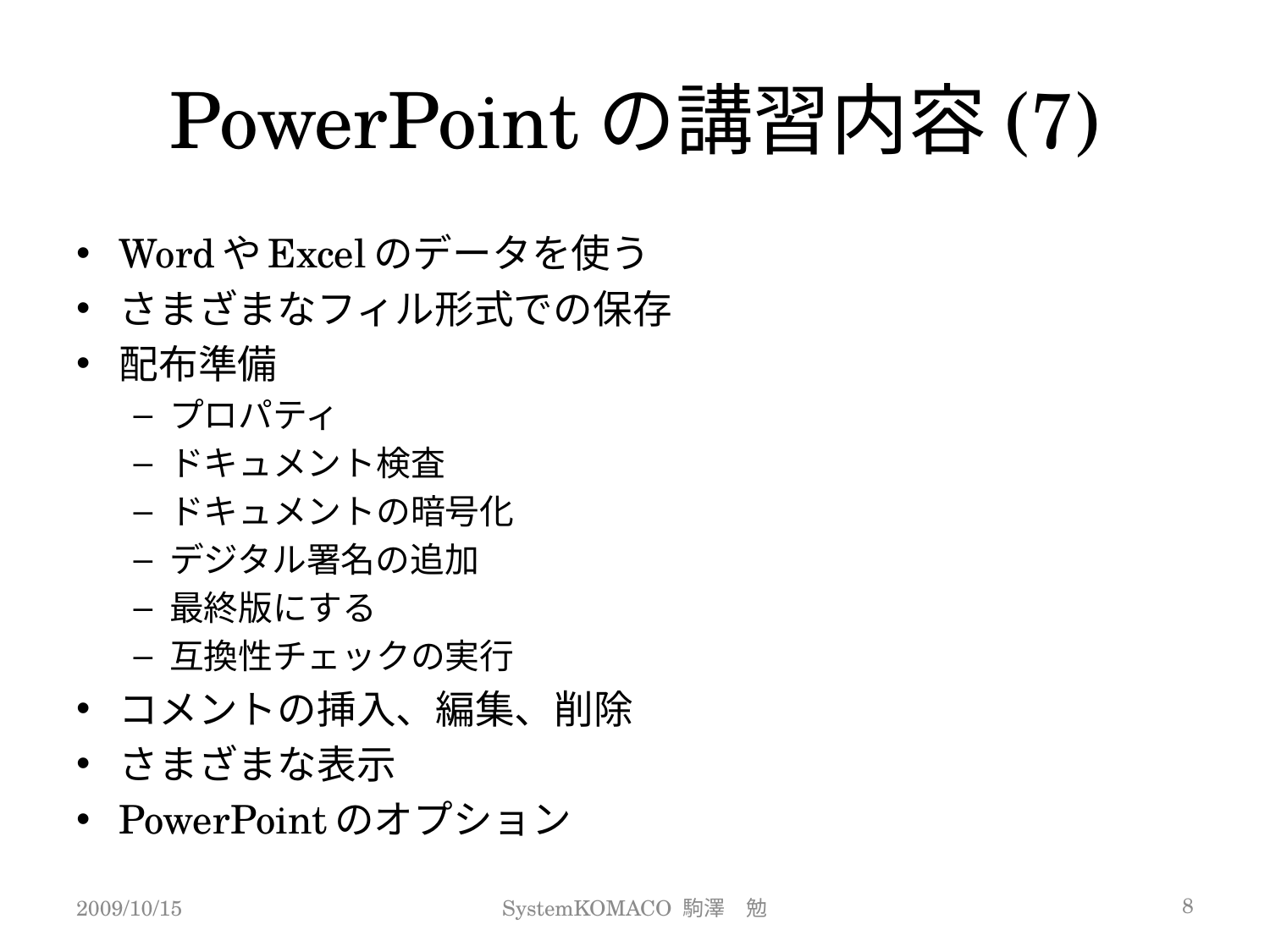

# PowerPointの講習内容(7)
WordやExcelのデータを使う
さまざまなフィル形式での保存
配布準備
プロパティ
ドキュメント検査
ドキュメントの暗号化
デジタル署名の追加
最終版にする
互換性チェックの実行
コメントの挿入、編集、削除
さまざまな表示
PowerPointのオプション

2009/10/15
SystemKOMACO 駒澤　勉
8